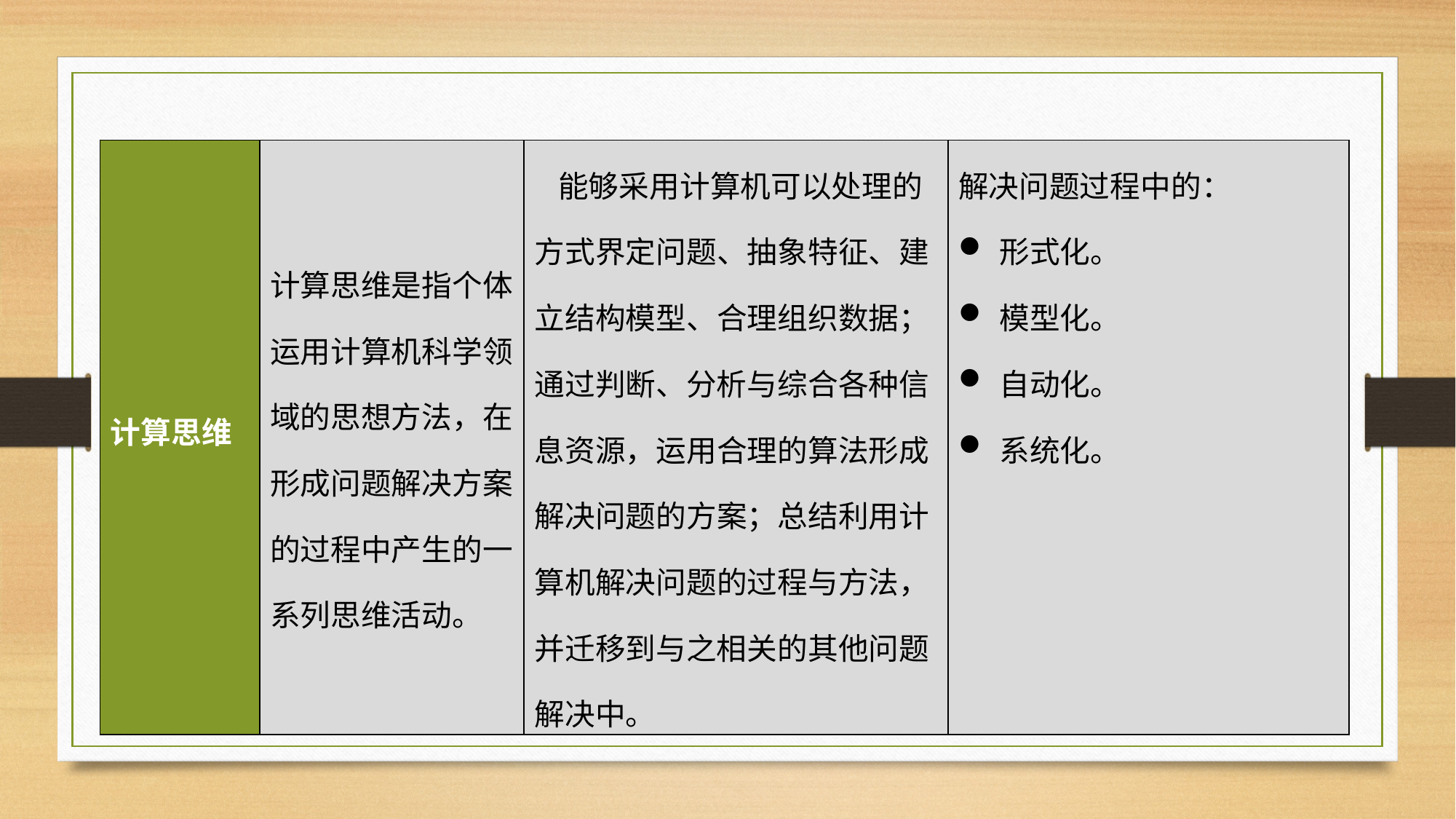

| 计算思维 | 计算思维是指个体运用计算机科学领域的思想方法，在形成问题解决方案的过程中产生的一系列思维活动。 | 能够采用计算机可以处理的方式界定问题、抽象特征、建立结构模型、合理组织数据；通过判断、分析与综合各种信息资源，运用合理的算法形成解决问题的方案；总结利用计算机解决问题的过程与方法，并迁移到与之相关的其他问题解决中。 | 解决问题过程中的： 形式化。 模型化。 自动化。 系统化。 |
| --- | --- | --- | --- |